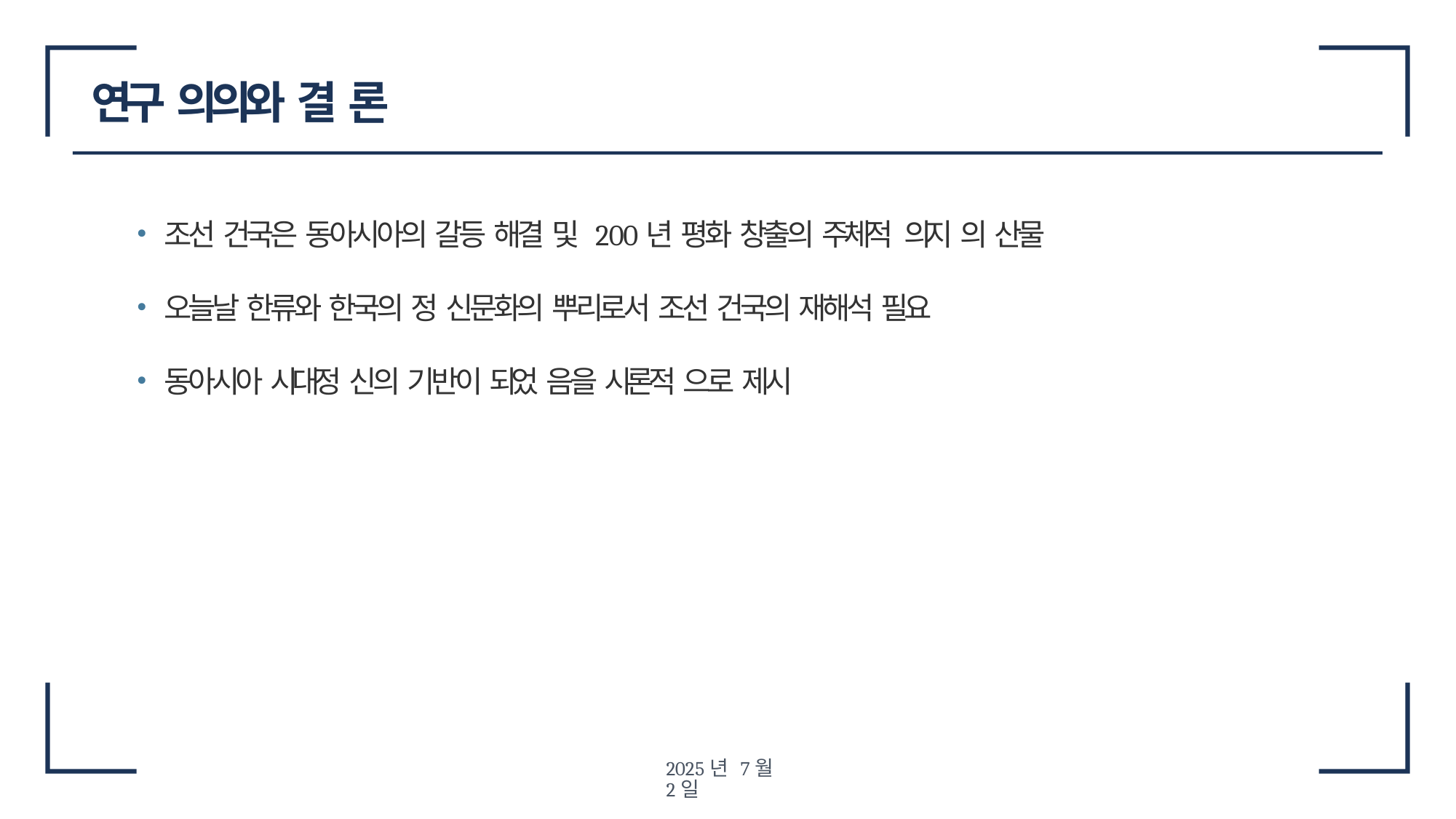

# 연구 의의와 결 론
조선 건국은 동아시아의 갈등 해결 및 200년 평화 창출의 주체적 의지 의 산물

오늘날 한류와 한국의 정 신문화의 뿌리로서 조선 건국의 재해석 필요

동아시아 시대정 신의 기반이 되었 음을 시론적 으로 제시

2025년 7월 2일